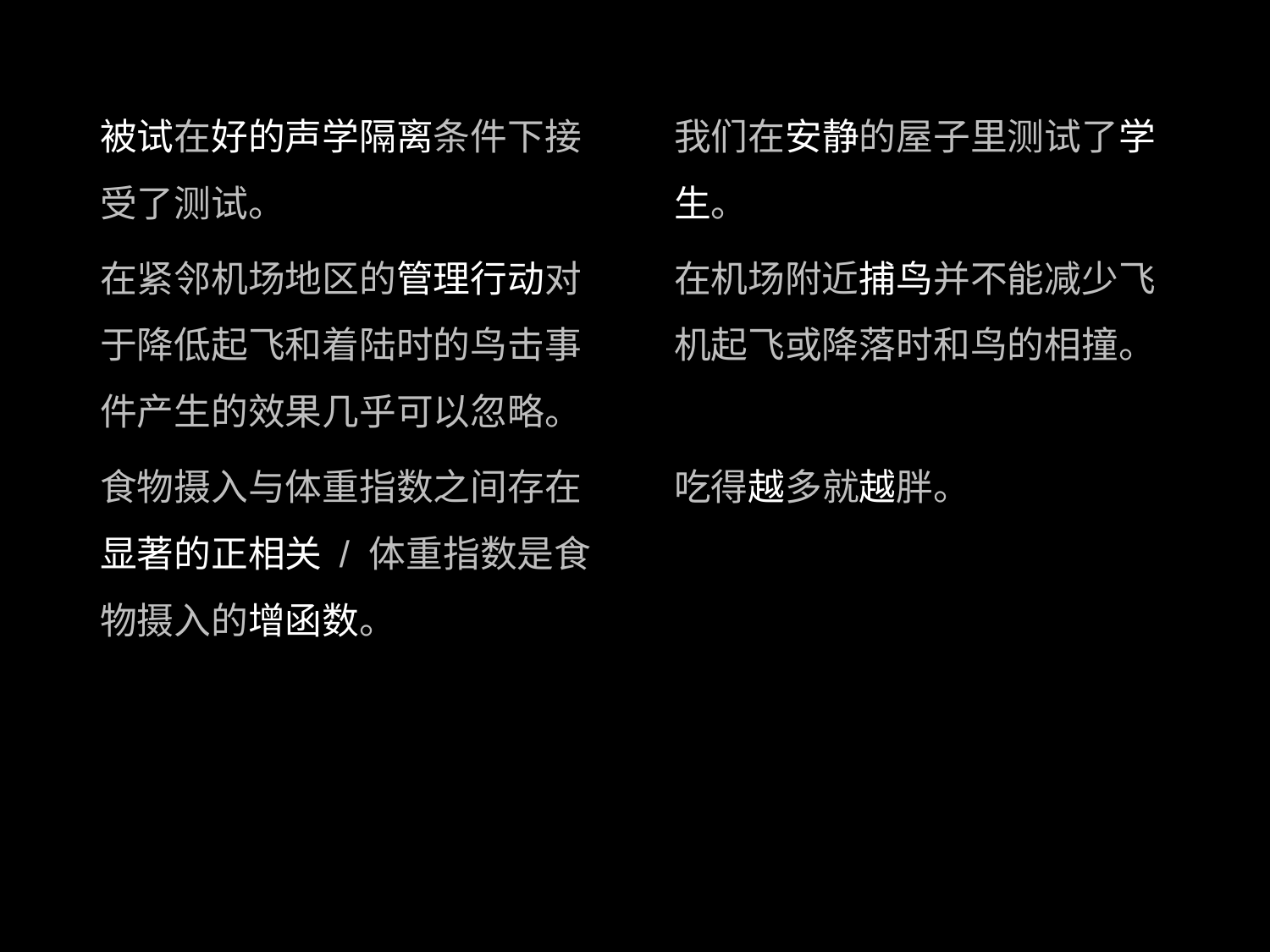

我们在安静的屋子里测试了学生。
在机场附近捕鸟并不能减少飞机起飞或降落时和鸟的相撞。
吃得越多就越胖。
被试在好的声学隔离条件下接受了测试。
在紧邻机场地区的管理行动对于降低起飞和着陆时的鸟击事件产生的效果几乎可以忽略。
食物摄入与体重指数之间存在显著的正相关 / 体重指数是食物摄入的增函数。